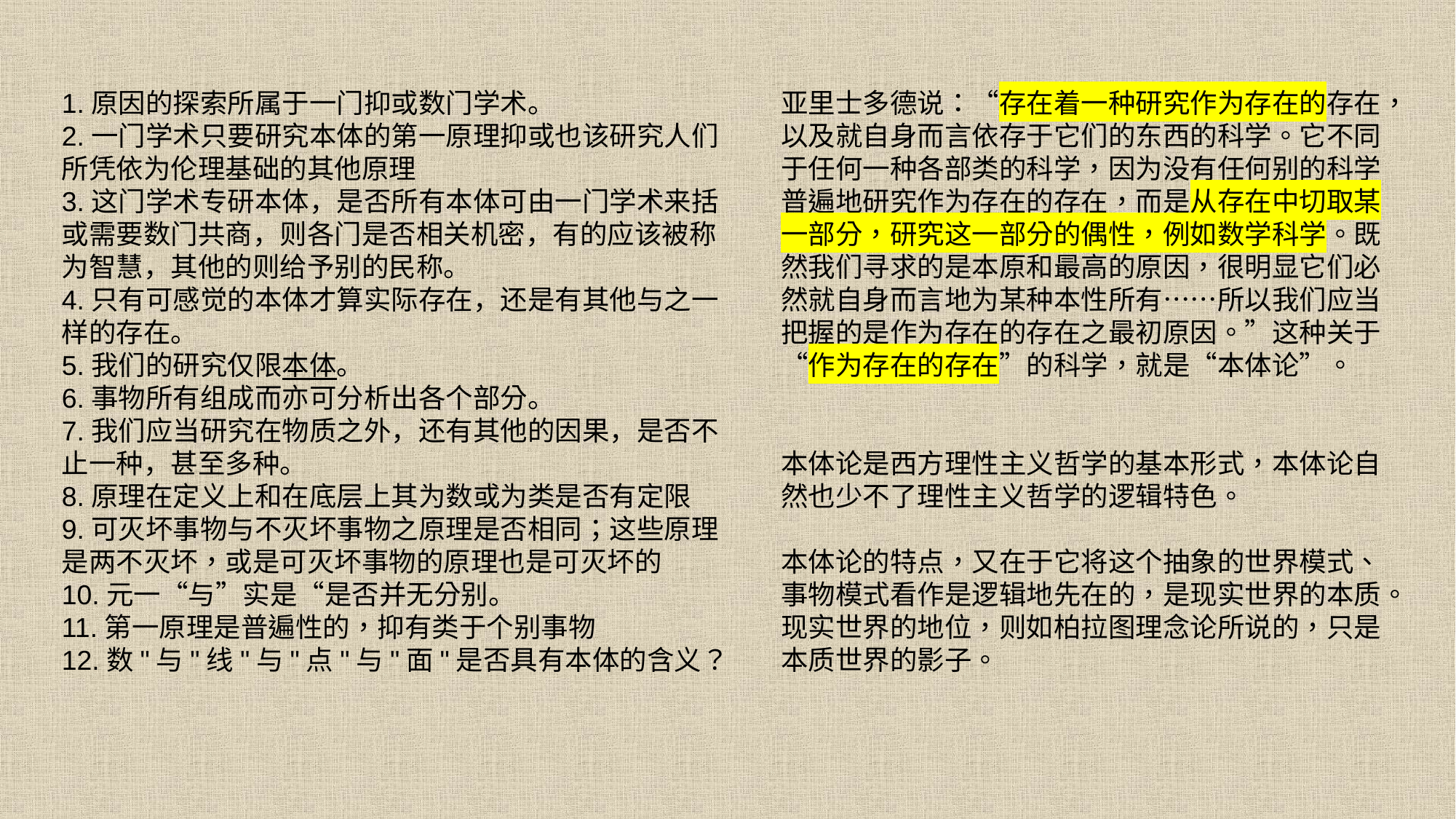

1.原因的探索所属于一门抑或数门学术。
2.一门学术只要研究本体的第一原理抑或也该研究人们所凭依为伦理基础的其他原理
3.这门学术专研本体，是否所有本体可由一门学术来括或需要数门共商，则各门是否相关机密，有的应该被称为智慧，其他的则给予别的民称。
4.只有可感觉的本体才算实际存在，还是有其他与之一样的存在。
5.我们的研究仅限本体。
6.事物所有组成而亦可分析出各个部分。
7.我们应当研究在物质之外，还有其他的因果，是否不止一种，甚至多种。
8.原理在定义上和在底层上其为数或为类是否有定限
9.可灭坏事物与不灭坏事物之原理是否相同；这些原理是两不灭坏，或是可灭坏事物的原理也是可灭坏的
10.元一“与”实是“是否并无分别。
11.第一原理是普遍性的，抑有类于个别事物
12.数"与"线"与"点"与"面"是否具有本体的含义？
亚里士多德说：“存在着一种研究作为存在的存在，以及就自身而言依存于它们的东西的科学。它不同于任何一种各部类的科学，因为没有任何别的科学普遍地研究作为存在的存在，而是从存在中切取某一部分，研究这一部分的偶性，例如数学科学。既然我们寻求的是本原和最高的原因，很明显它们必然就自身而言地为某种本性所有……所以我们应当把握的是作为存在的存在之最初原因。”这种关于“作为存在的存在”的科学，就是“本体论”。

本体论是西方理性主义哲学的基本形式，本体论自然也少不了理性主义哲学的逻辑特色。

本体论的特点，又在于它将这个抽象的世界模式、事物模式看作是逻辑地先在的，是现实世界的本质。现实世界的地位，则如柏拉图理念论所说的，只是本质世界的影子。